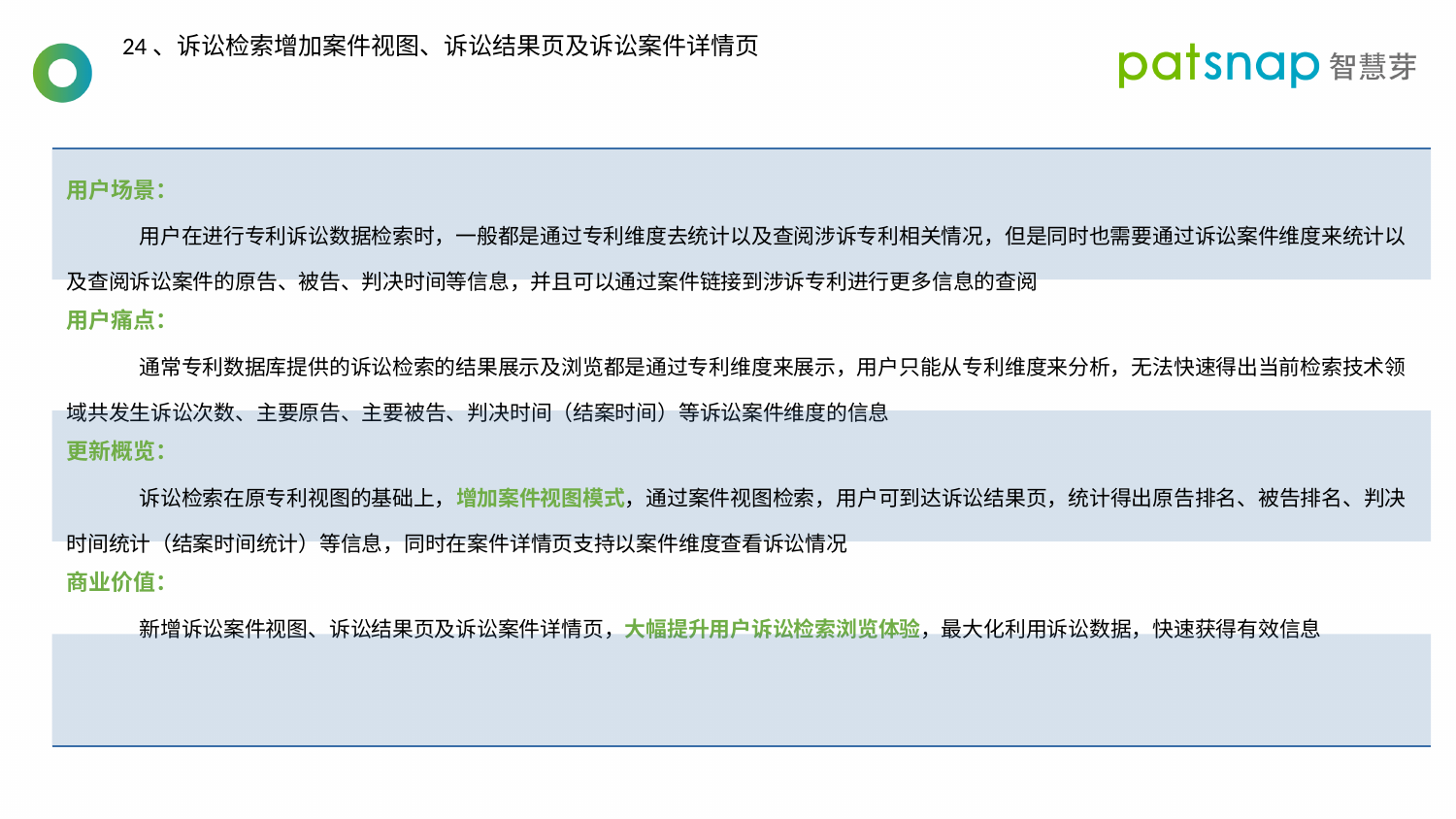

24、诉讼检索增加案件视图、诉讼结果页及诉讼案件详情页
| 用户场景： 用户在进行专利诉讼数据检索时，一般都是通过专利维度去统计以及查阅涉诉专利相关情况，但是同时也需要通过诉讼案件维度来统计以及查阅诉讼案件的原告、被告、判决时间等信息，并且可以通过案件链接到涉诉专利进行更多信息的查阅 |
| --- |
| 用户痛点： 通常专利数据库提供的诉讼检索的结果展示及浏览都是通过专利维度来展示，用户只能从专利维度来分析，无法快速得出当前检索技术领域共发生诉讼次数、主要原告、主要被告、判决时间（结案时间）等诉讼案件维度的信息 |
| 更新概览： 诉讼检索在原专利视图的基础上，增加案件视图模式，通过案件视图检索，用户可到达诉讼结果页，统计得出原告排名、被告排名、判决时间统计（结案时间统计）等信息，同时在案件详情页支持以案件维度查看诉讼情况 |
| 商业价值： 新增诉讼案件视图、诉讼结果页及诉讼案件详情页，大幅提升用户诉讼检索浏览体验，最大化利用诉讼数据，快速获得有效信息 |
|  |